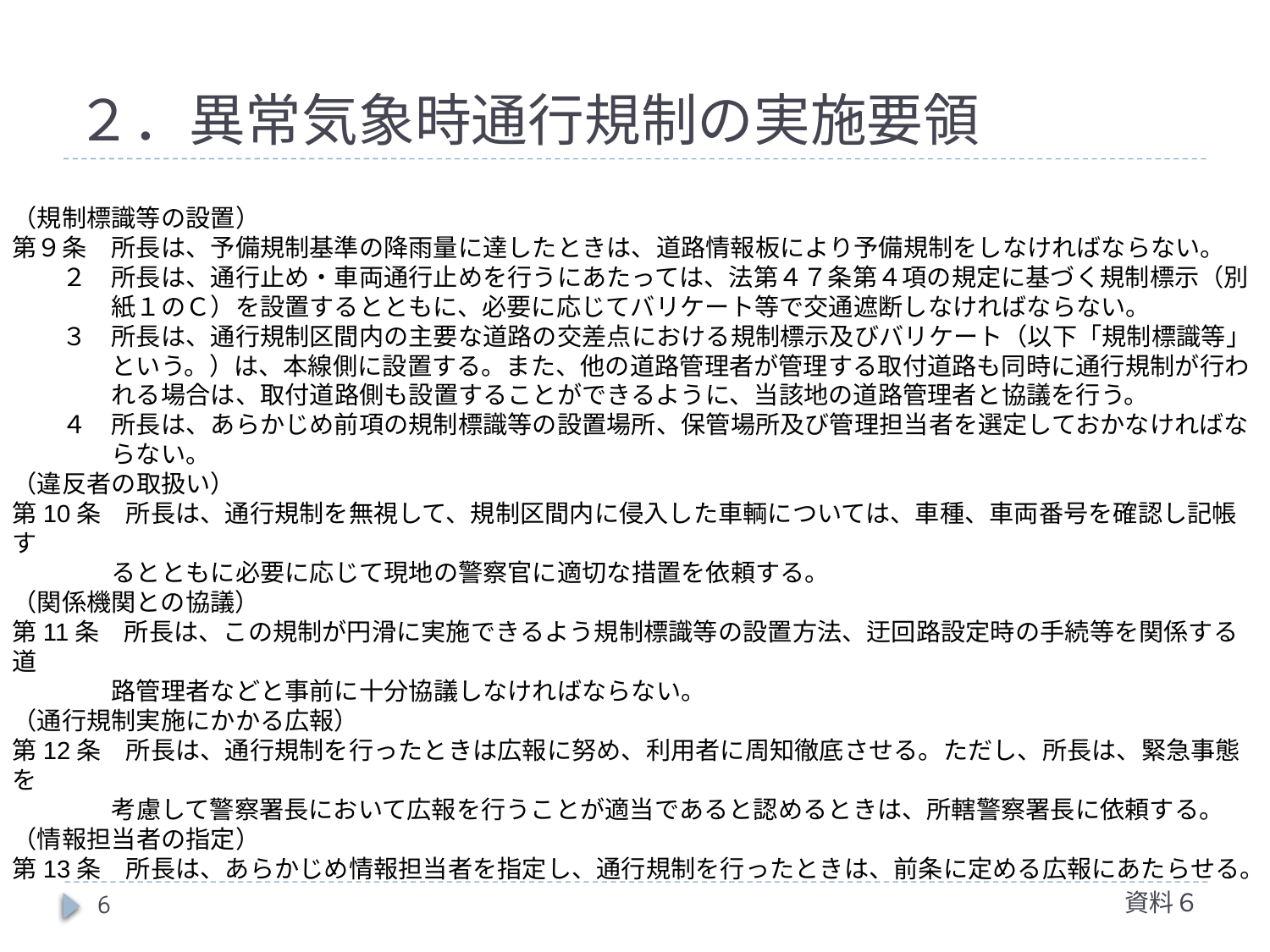

# ２．異常気象時通行規制の実施要領
（規制標識等の設置）
第９条　所長は、予備規制基準の降雨量に達したときは、道路情報板により予備規制をしなければならない。
　　２　所長は、通行止め・車両通行止めを行うにあたっては、法第４７条第４項の規定に基づく規制標示（別
　　　　紙１のＣ）を設置するとともに、必要に応じてバリケート等で交通遮断しなければならない。
　　３　所長は、通行規制区間内の主要な道路の交差点における規制標示及びバリケート（以下「規制標識等」
　　　　という。）は、本線側に設置する。また、他の道路管理者が管理する取付道路も同時に通行規制が行わ
　　　　れる場合は、取付道路側も設置することができるように、当該地の道路管理者と協議を行う。
　　４　所長は、あらかじめ前項の規制標識等の設置場所、保管場所及び管理担当者を選定しておかなければな
　　　　らない。
（違反者の取扱い）
第10条　所長は、通行規制を無視して、規制区間内に侵入した車輌については、車種、車両番号を確認し記帳す
　　　　るとともに必要に応じて現地の警察官に適切な措置を依頼する。
（関係機関との協議）
第11条　所長は、この規制が円滑に実施できるよう規制標識等の設置方法、迂回路設定時の手続等を関係する道
　　　　路管理者などと事前に十分協議しなければならない。
（通行規制実施にかかる広報）
第12条　所長は、通行規制を行ったときは広報に努め、利用者に周知徹底させる。ただし、所長は、緊急事態を
　　　　考慮して警察署長において広報を行うことが適当であると認めるときは、所轄警察署長に依頼する。
（情報担当者の指定）
第13条　所長は、あらかじめ情報担当者を指定し、通行規制を行ったときは、前条に定める広報にあたらせる。
資料６
6